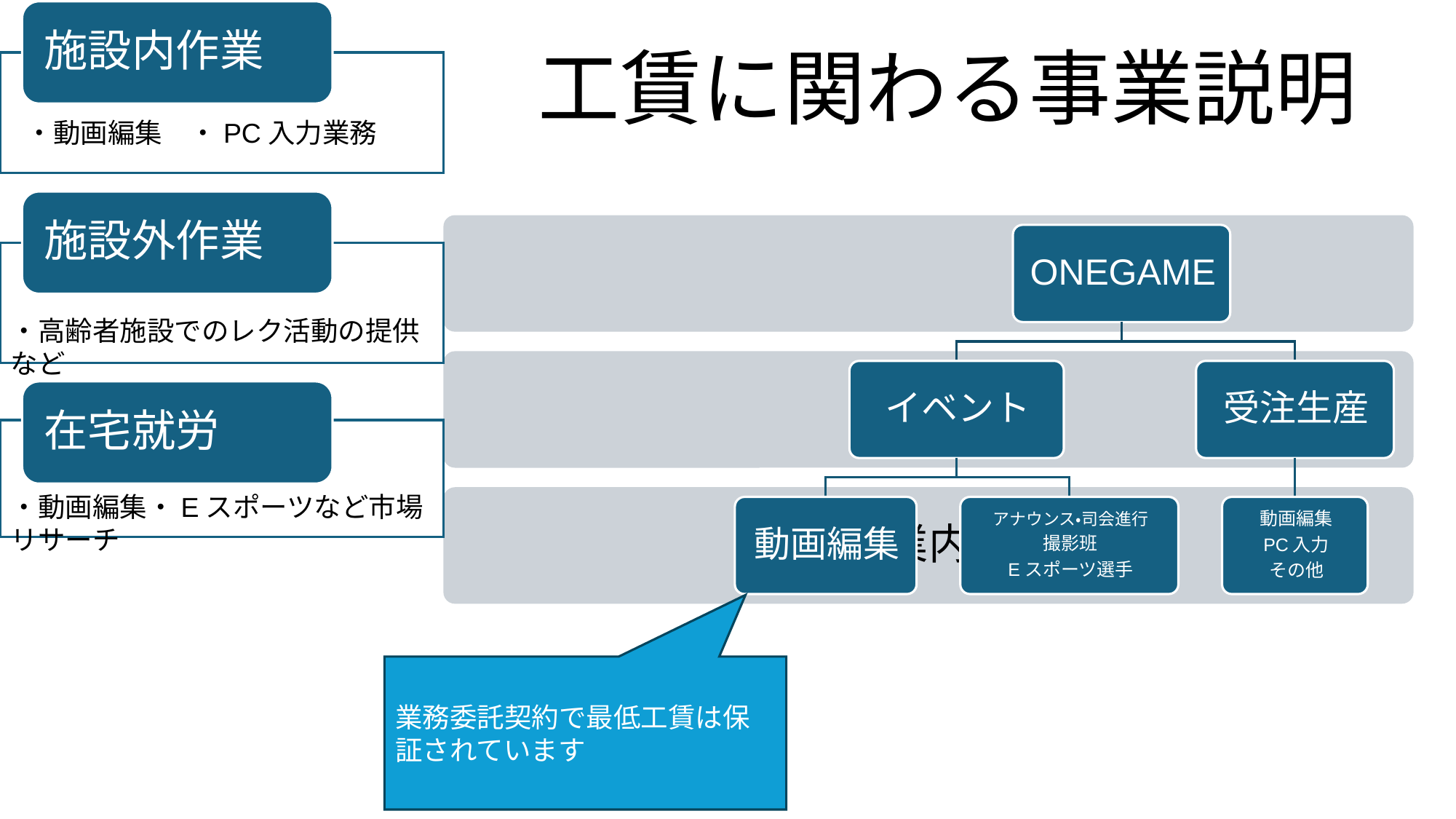

施設内作業
施設外作業
在宅就労

工賃に関わる事業説明
作業内容
作業種

ONEGAME
イベント
動画編集
アナウンス・司会進行
撮影班
Eスポーツ選手
受注生産
動画編集
PC入力
その他
・動画編集　・PC入力業務
・高齢者施設でのレク活動の提供など
・動画編集・Eスポーツなど市場リサーチ
業務委託契約で最低工賃は保証されています